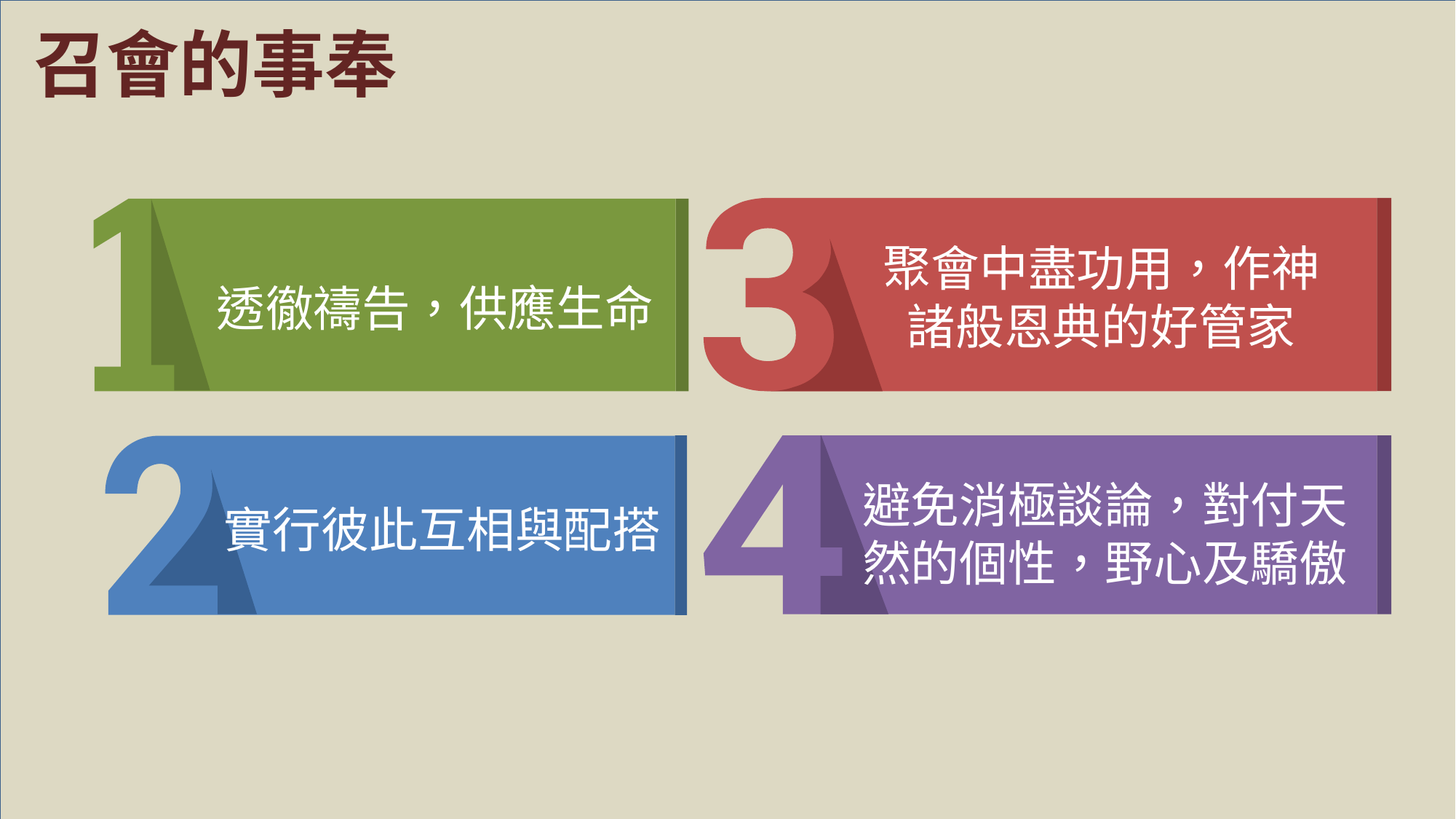

召會的事奉

聚會中盡功用，作神諸般恩典的好管家
透徹禱告，供應生命

避免消極談論，對付天然的個性，野心及驕傲
實行彼此互相與配搭